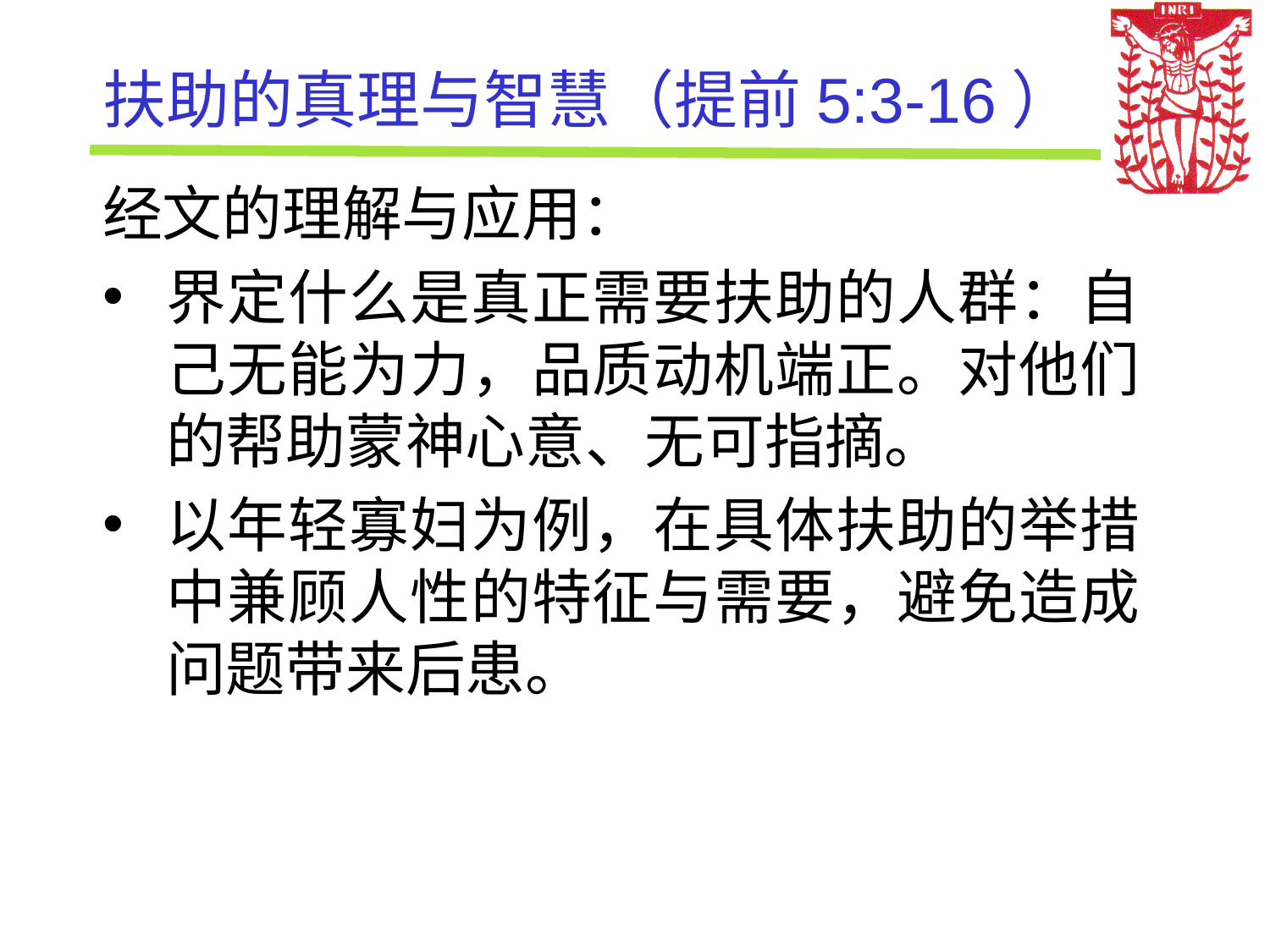

# 扶助的真理与智慧（提前5:3-16）
经文的理解与应用：
界定什么是真正需要扶助的人群：自己无能为力，品质动机端正。对他们的帮助蒙神心意、无可指摘。
以年轻寡妇为例，在具体扶助的举措中兼顾人性的特征与需要，避免造成问题带来后患。